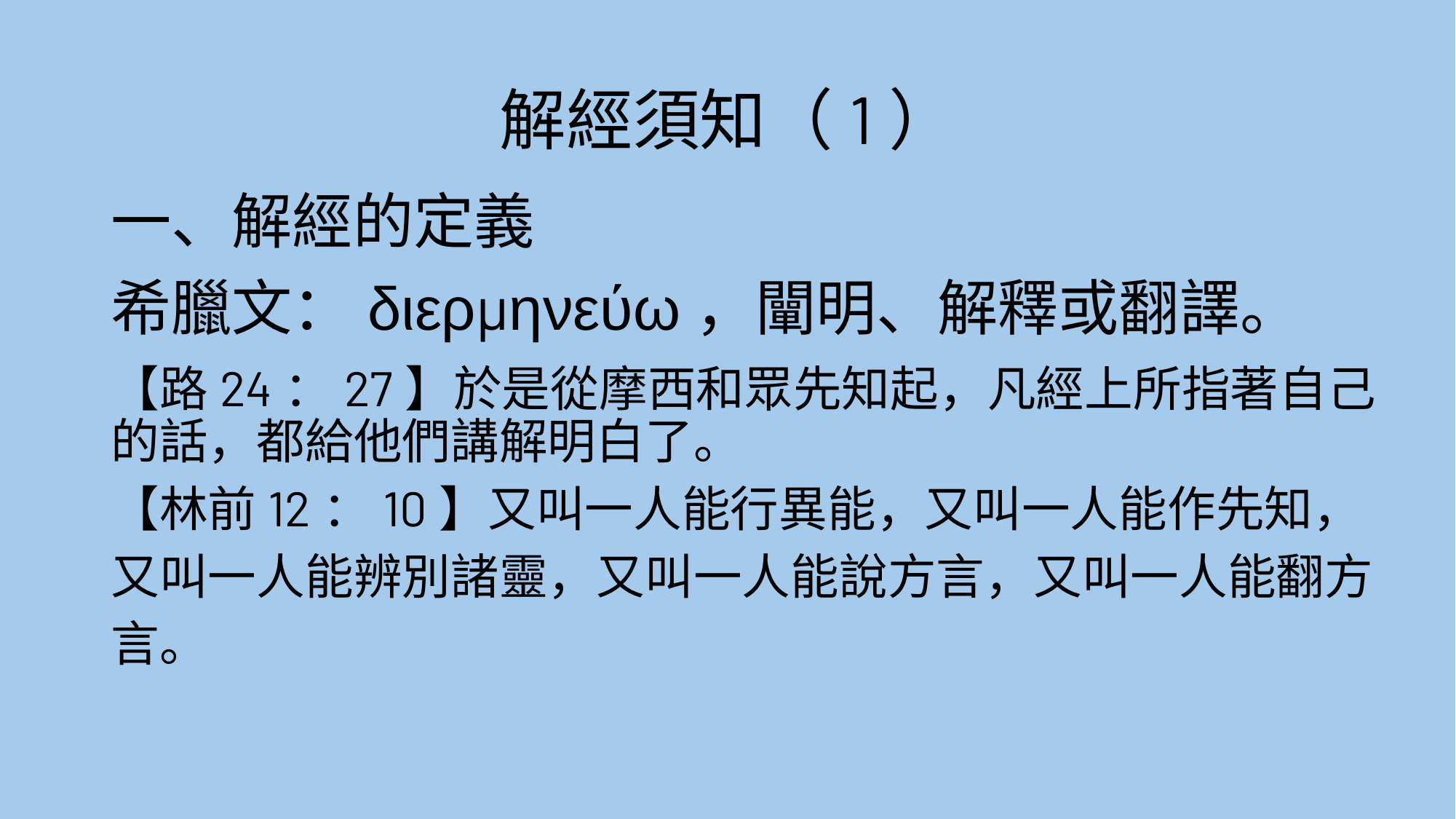

# 解經須知（1）
一、解經的定義
希臘文：διερμηνεύω，闡明、解釋或翻譯。
【路24：27】於是從摩西和眾先知起，凡經上所指著自己的話，都給他們講解明白了。
【林前12：10】又叫一人能行異能，又叫一人能作先知，又叫一人能辨別諸靈，又叫一人能說方言，又叫一人能翻方言。